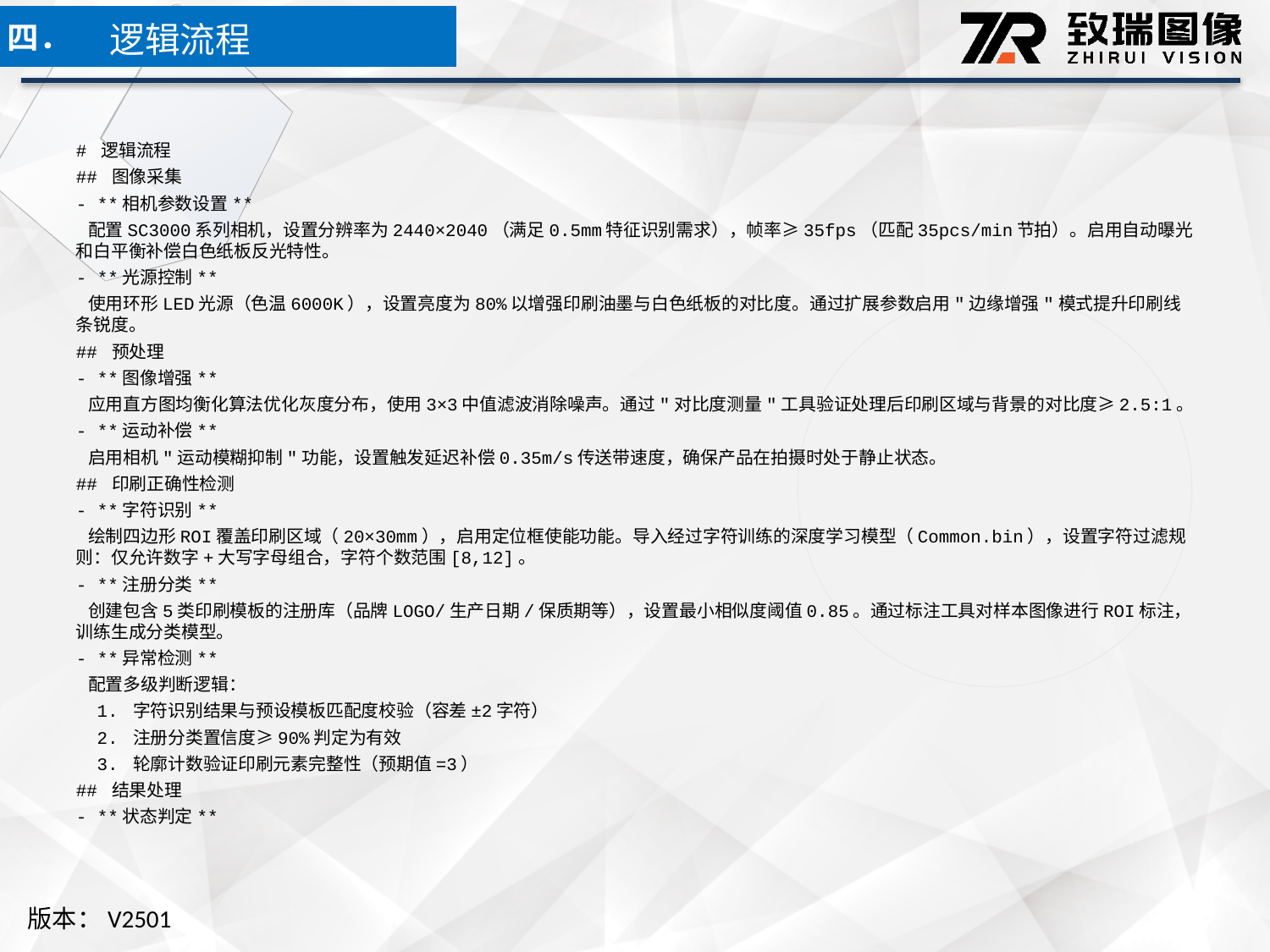

逻辑流程
四．

# 逻辑流程
## 图像采集
- **相机参数设置**
  配置SC3000系列相机，设置分辨率为2440×2040（满足0.5mm特征识别需求），帧率≥35fps（匹配35pcs/min节拍）。启用自动曝光和白平衡补偿白色纸板反光特性。
- **光源控制**
  使用环形LED光源（色温6000K），设置亮度为80%以增强印刷油墨与白色纸板的对比度。通过扩展参数启用"边缘增强"模式提升印刷线条锐度。
## 预处理
- **图像增强**
  应用直方图均衡化算法优化灰度分布，使用3×3中值滤波消除噪声。通过"对比度测量"工具验证处理后印刷区域与背景的对比度≥2.5:1。
- **运动补偿**
  启用相机"运动模糊抑制"功能，设置触发延迟补偿0.35m/s传送带速度，确保产品在拍摄时处于静止状态。
## 印刷正确性检测
- **字符识别**
  绘制四边形ROI覆盖印刷区域（20×30mm），启用定位框使能功能。导入经过字符训练的深度学习模型（Common.bin），设置字符过滤规则：仅允许数字+大写字母组合，字符个数范围[8,12]。
- **注册分类**
  创建包含5类印刷模板的注册库（品牌LOGO/生产日期/保质期等），设置最小相似度阈值0.85。通过标注工具对样本图像进行ROI标注，训练生成分类模型。
- **异常检测**
  配置多级判断逻辑：
  1. 字符识别结果与预设模板匹配度校验（容差±2字符）
  2. 注册分类置信度≥90%判定为有效
  3. 轮廓计数验证印刷元素完整性（预期值=3）
## 结果处理
- **状态判定**